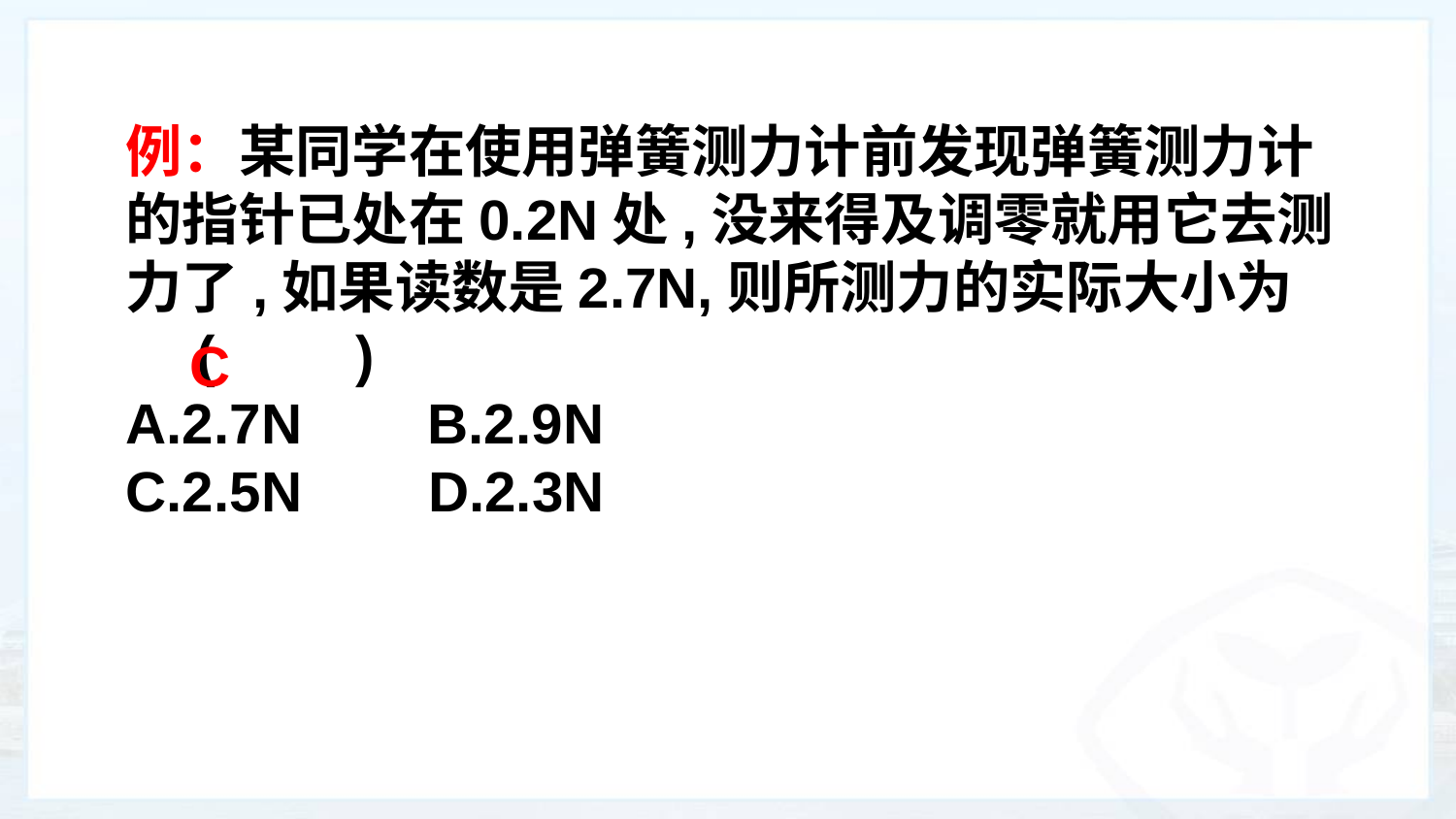

例：某同学在使用弹簧测力计前发现弹簧测力计的指针已处在0.2N处,没来得及调零就用它去测力了,如果读数是2.7N,则所测力的实际大小为　(　　)
A.2.7N        B.2.9N
C.2.5N        D.2.3N
C